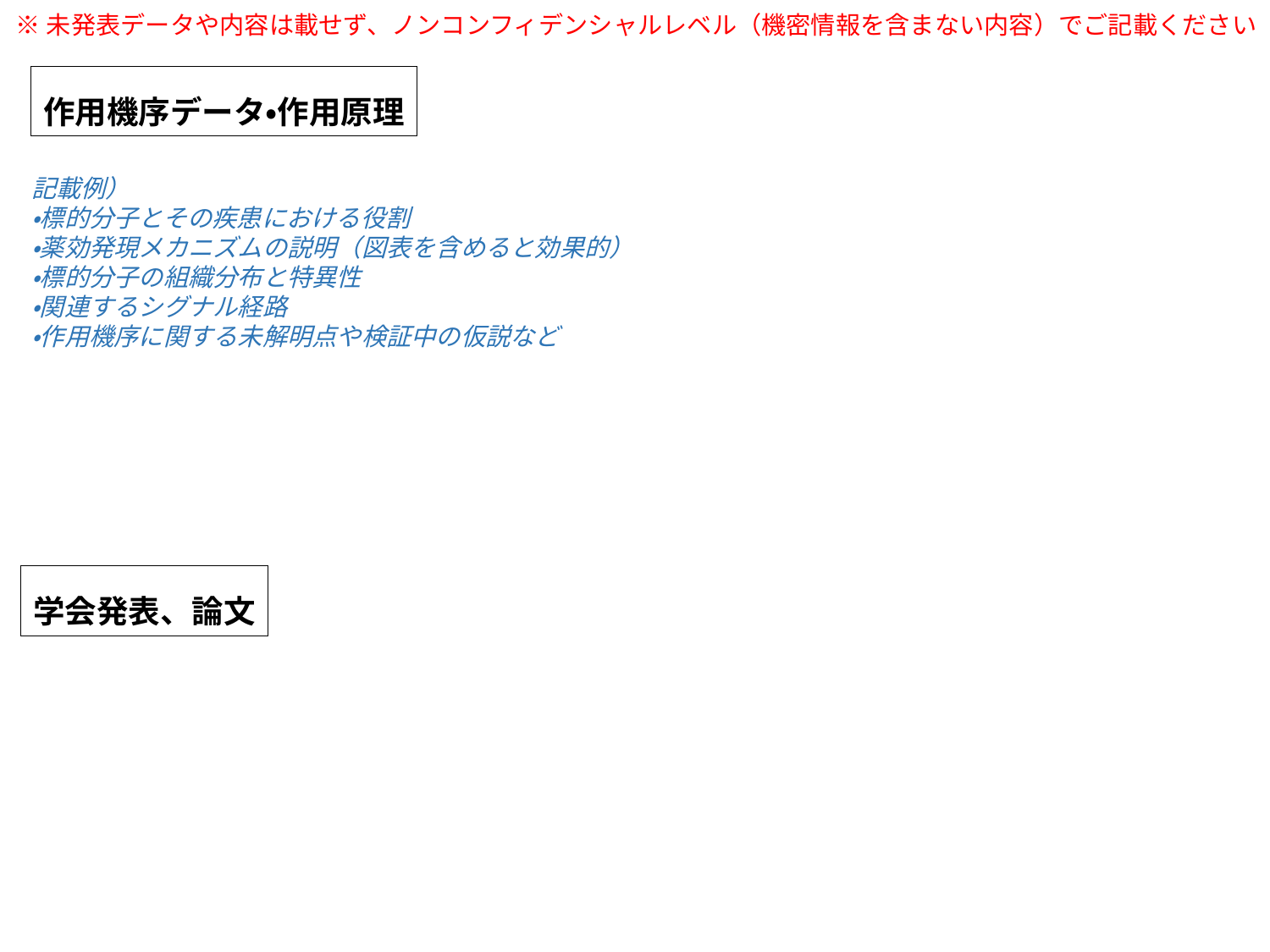

※未発表データや内容は載せず、ノンコンフィデンシャルレベル（機密情報を含まない内容）でご記載ください
作用機序データ・作用原理

記載例）
・標的分子とその疾患における役割
・薬効発現メカニズムの説明（図表を含めると効果的）
・標的分子の組織分布と特異性
・関連するシグナル経路
・作用機序に関する未解明点や検証中の仮説など

学会発表、論文